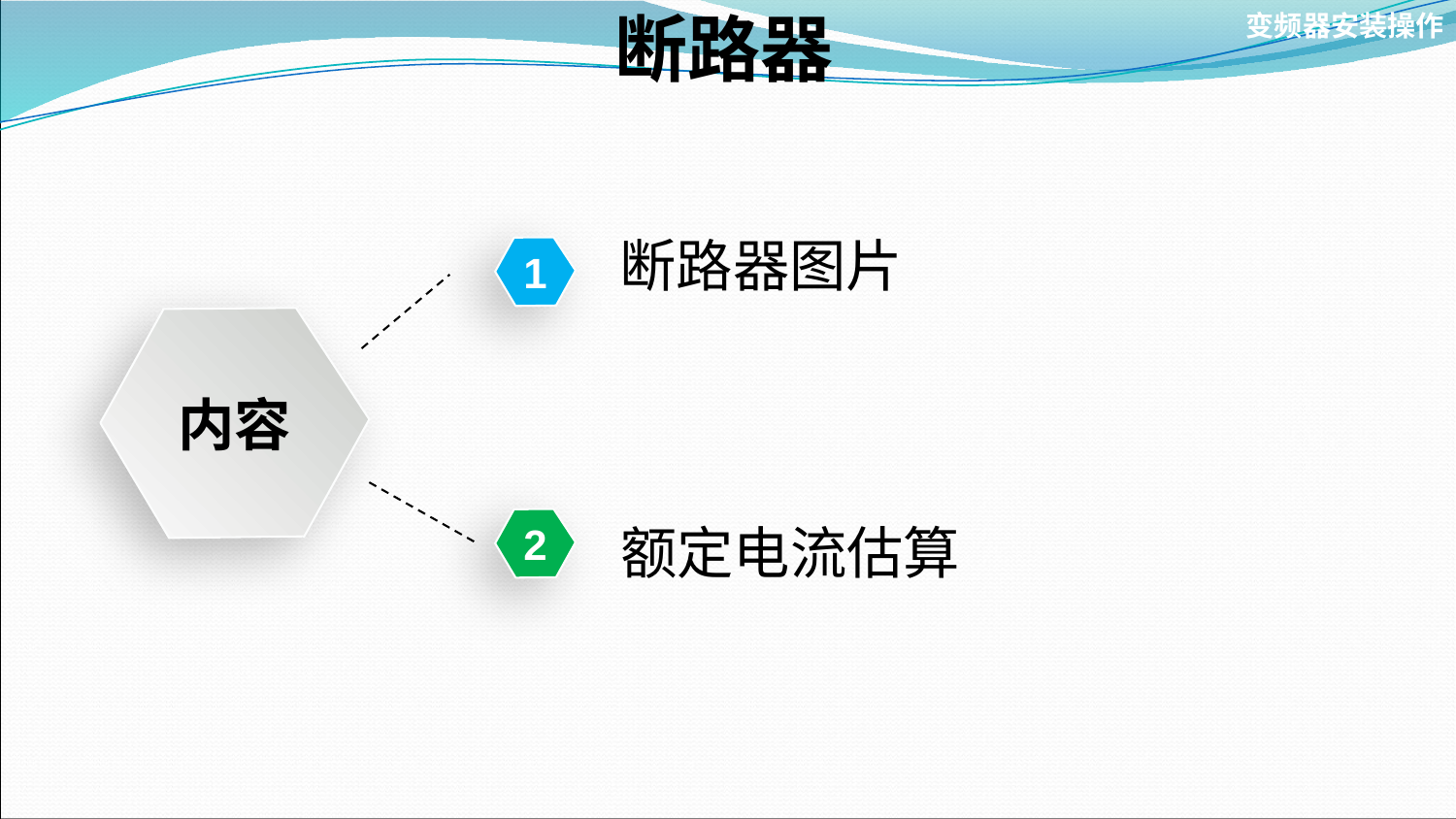

# 断路器
变频器安装操作
断路器图片
1
内容
2
额定电流估算
2